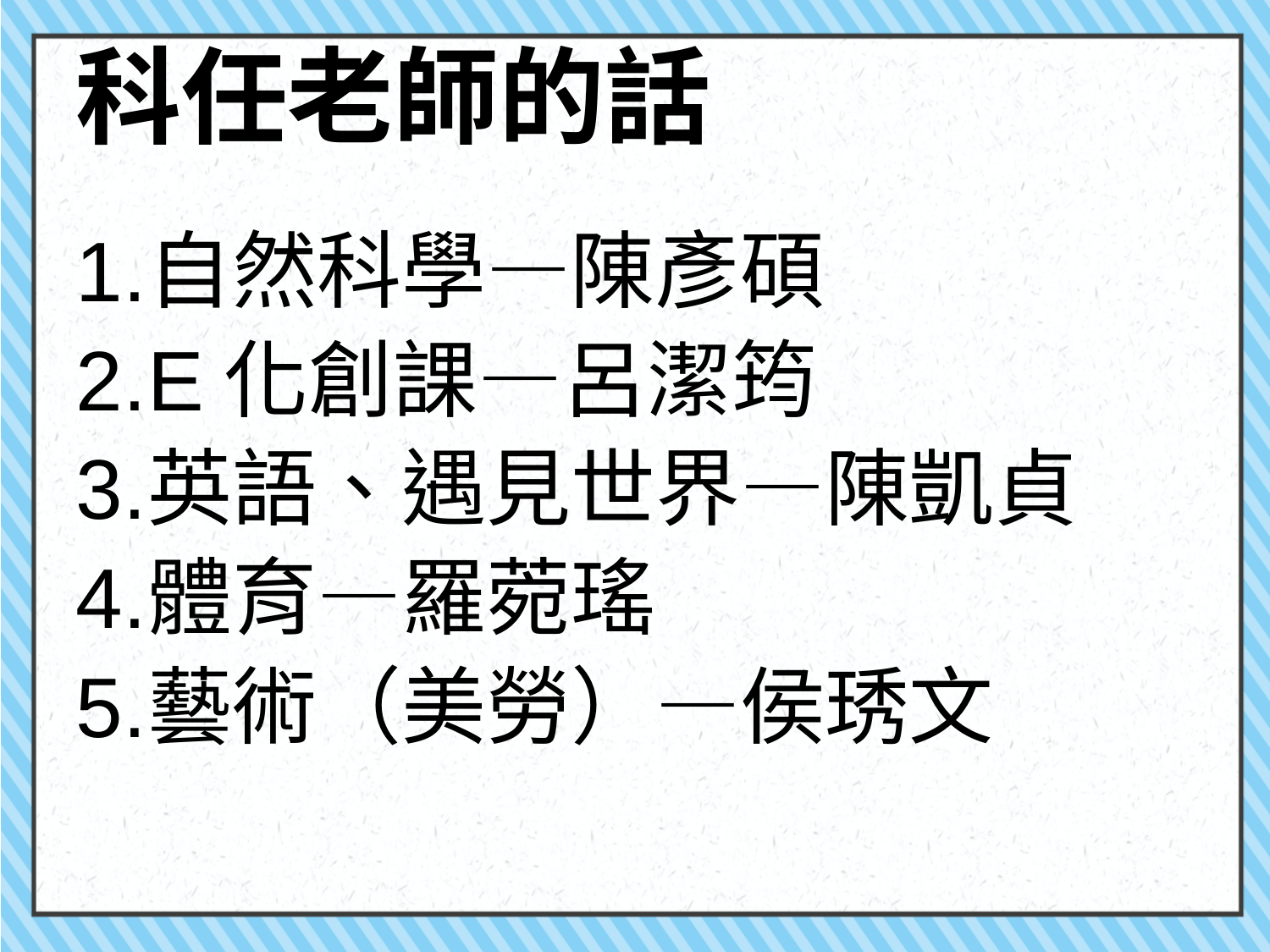

# 科任老師的話
自然科學—陳彥碩
E化創課—呂潔筠
英語、遇見世界—陳凱貞
體育—羅菀瑤
藝術（美勞）—侯琇文